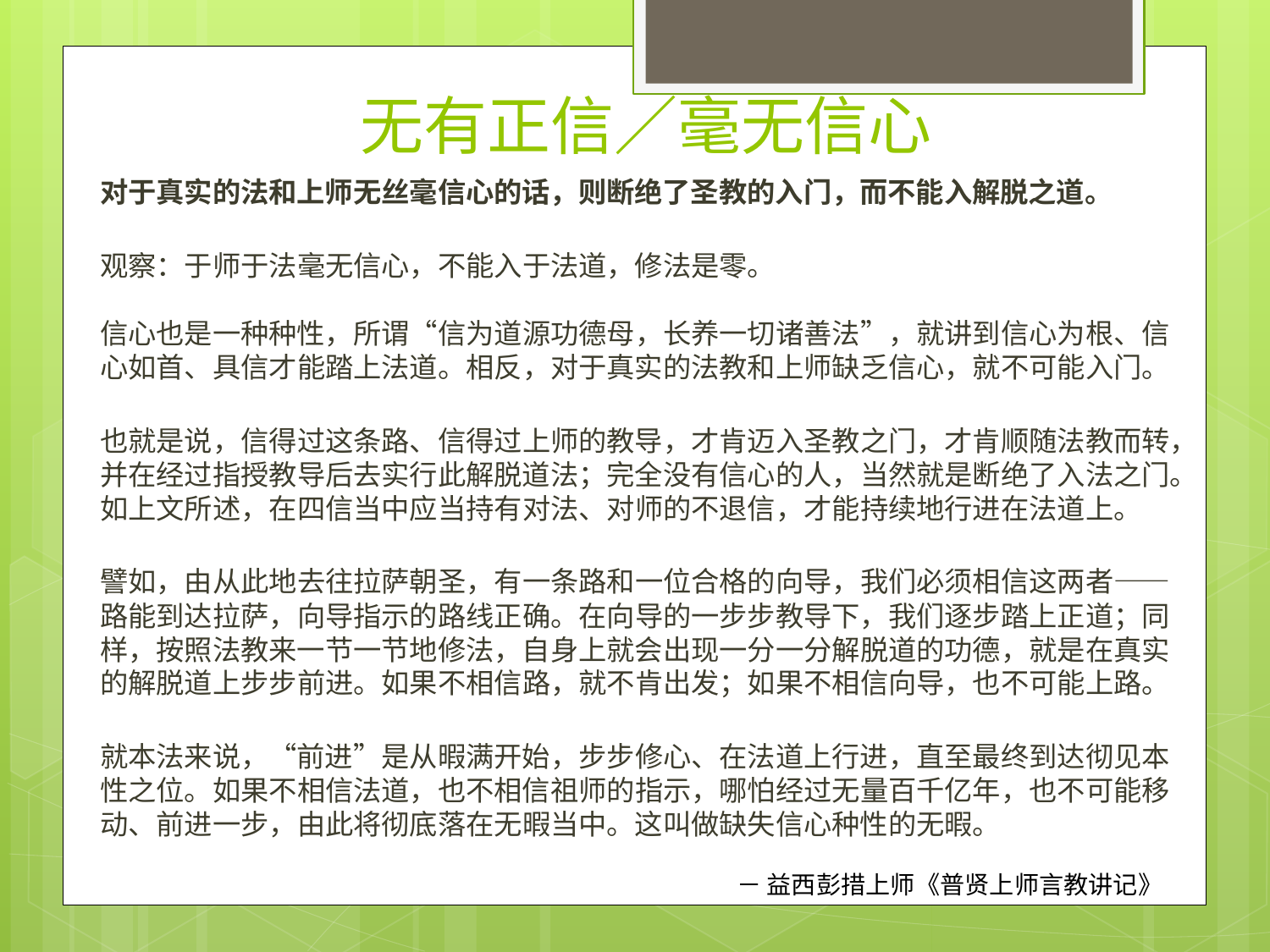

# 无有正信／毫无信心
对于真实的法和上师无丝毫信心的话，则断绝了圣教的入门，而不能入解脱之道。
观察：于师于法毫无信心，不能入于法道，修法是零。
信心也是一种种性，所谓“信为道源功德母，长养一切诸善法”，就讲到信心为根、信心如首、具信才能踏上法道。相反，对于真实的法教和上师缺乏信心，就不可能入门。
也就是说，信得过这条路、信得过上师的教导，才肯迈入圣教之门，才肯顺随法教而转，并在经过指授教导后去实行此解脱道法；完全没有信心的人，当然就是断绝了入法之门。如上文所述，在四信当中应当持有对法、对师的不退信，才能持续地行进在法道上。
譬如，由从此地去往拉萨朝圣，有一条路和一位合格的向导，我们必须相信这两者——路能到达拉萨，向导指示的路线正确。在向导的一步步教导下，我们逐步踏上正道；同样，按照法教来一节一节地修法，自身上就会出现一分一分解脱道的功德，就是在真实的解脱道上步步前进。如果不相信路，就不肯出发；如果不相信向导，也不可能上路。
就本法来说，“前进”是从暇满开始，步步修心、在法道上行进，直至最终到达彻见本性之位。如果不相信法道，也不相信祖师的指示，哪怕经过无量百千亿年，也不可能移动、前进一步，由此将彻底落在无暇当中。这叫做缺失信心种性的无暇。

－ 益西彭措上师《普贤上师言教讲记》